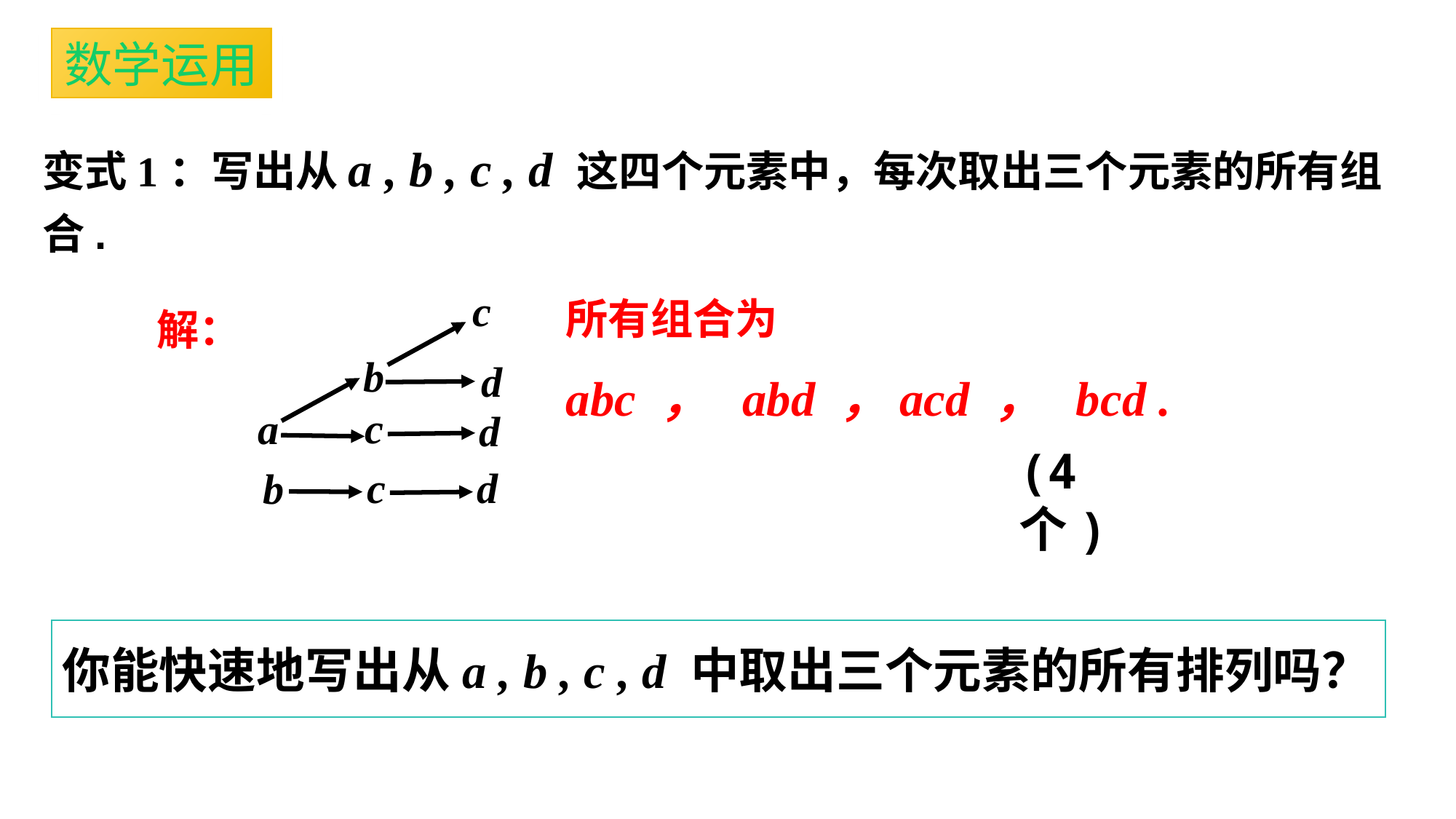

数学运用
变式1：写出从a , b , c , d 这四个元素中，每次取出三个元素的所有组合.
c
b
a
所有组合为
abc ，  abd ，acd ，  bcd .
解：
d
c
d
(4个)
c
d
b
你能快速地写出从a , b , c , d 中取出三个元素的所有排列吗？